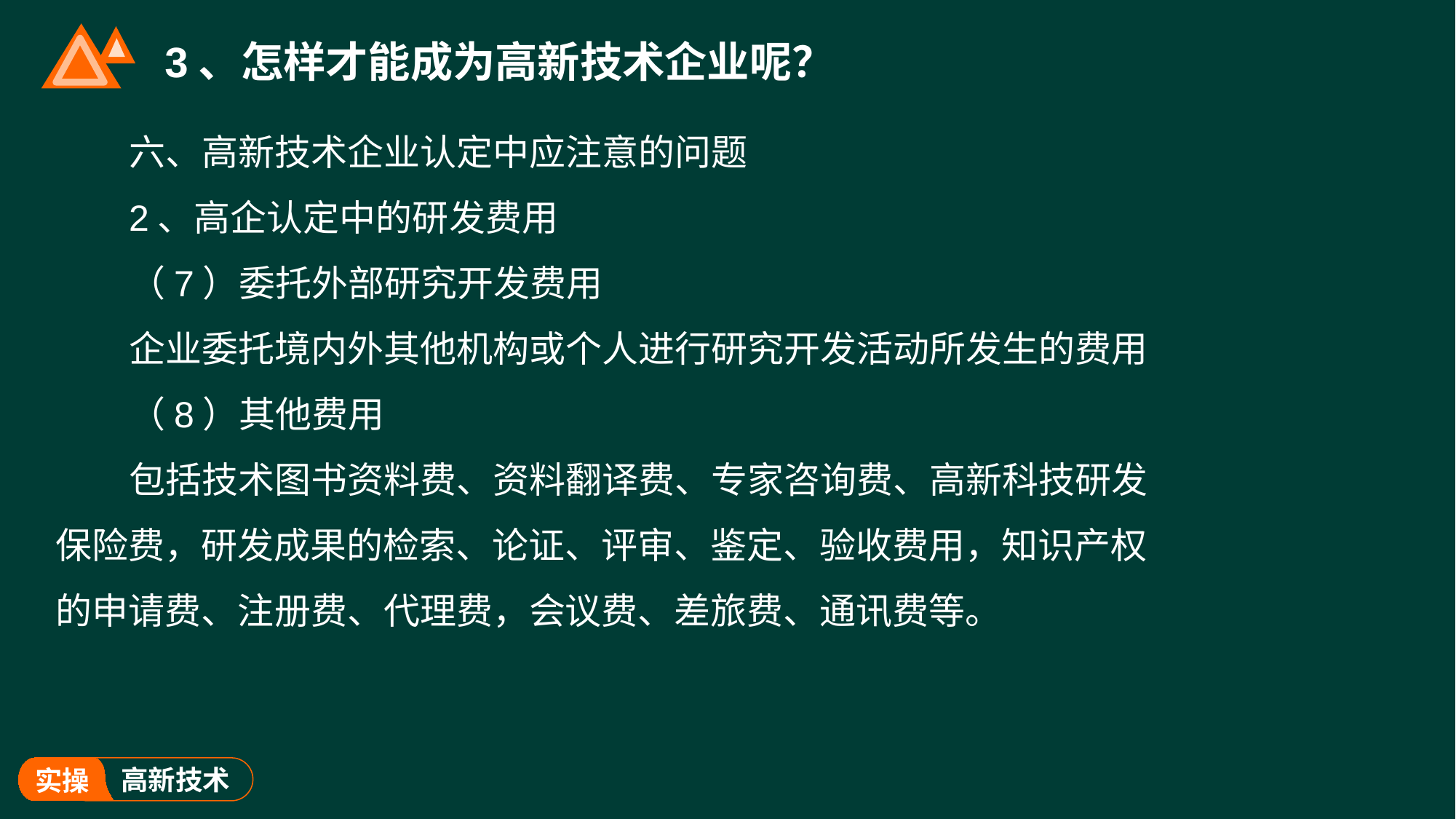

# 3、怎样才能成为高新技术企业呢？
六、高新技术企业认定中应注意的问题
2、高企认定中的研发费用
（7）委托外部研究开发费用
企业委托境内外其他机构或个人进行研究开发活动所发生的费用
（8）其他费用
包括技术图书资料费、资料翻译费、专家咨询费、高新科技研发保险费，研发成果的检索、论证、评审、鉴定、验收费用，知识产权的申请费、注册费、代理费，会议费、差旅费、通讯费等。